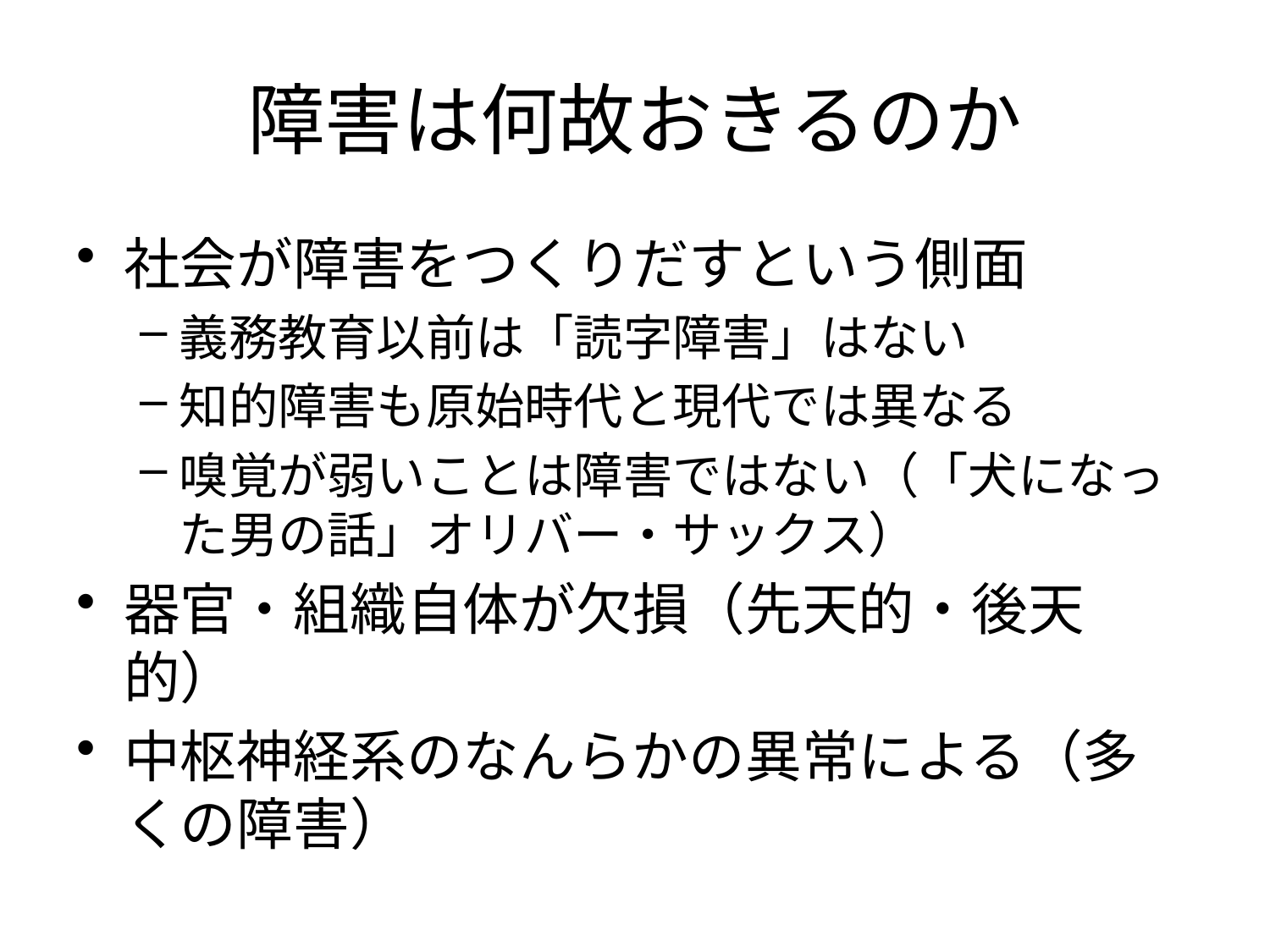

# 障害は何故おきるのか
社会が障害をつくりだすという側面
義務教育以前は「読字障害」はない
知的障害も原始時代と現代では異なる
嗅覚が弱いことは障害ではない（「犬になった男の話」オリバー・サックス）
器官・組織自体が欠損（先天的・後天的）
中枢神経系のなんらかの異常による（多くの障害）